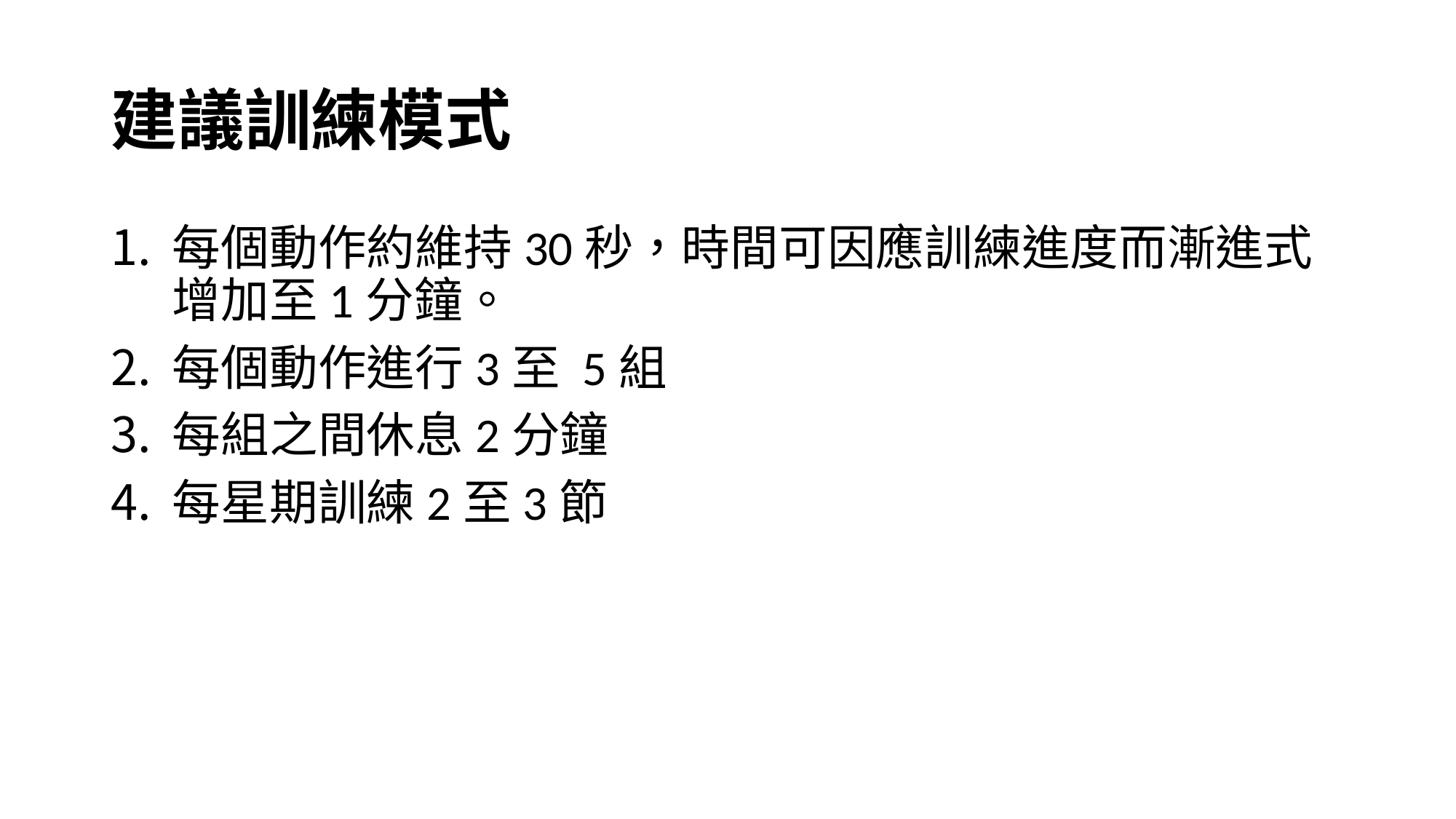

# 建議訓練模式
每個動作約維持30秒，時間可因應訓練進度而漸進式增加至1分鐘。
每個動作進行3至 5組
每組之間休息2分鐘
每星期訓練2至3節